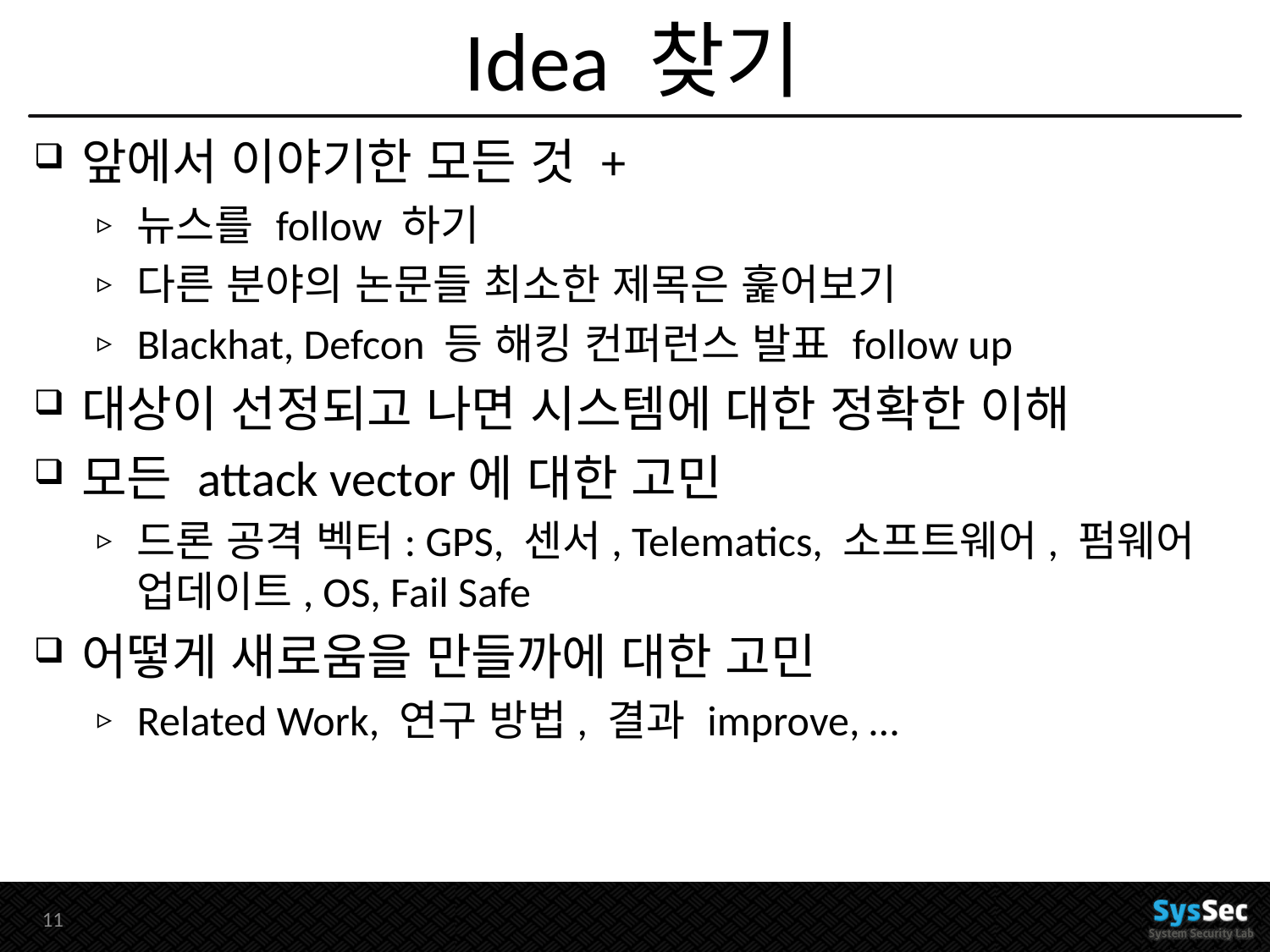

# Idea 찾기
앞에서 이야기한 모든 것 +
뉴스를 follow 하기
다른 분야의 논문들 최소한 제목은 훑어보기
Blackhat, Defcon 등 해킹 컨퍼런스 발표 follow up
대상이 선정되고 나면 시스템에 대한 정확한 이해
모든 attack vector에 대한 고민
드론 공격 벡터: GPS, 센서, Telematics, 소프트웨어, 펌웨어 업데이트, OS, Fail Safe
어떻게 새로움을 만들까에 대한 고민
Related Work, 연구 방법, 결과 improve, …
11